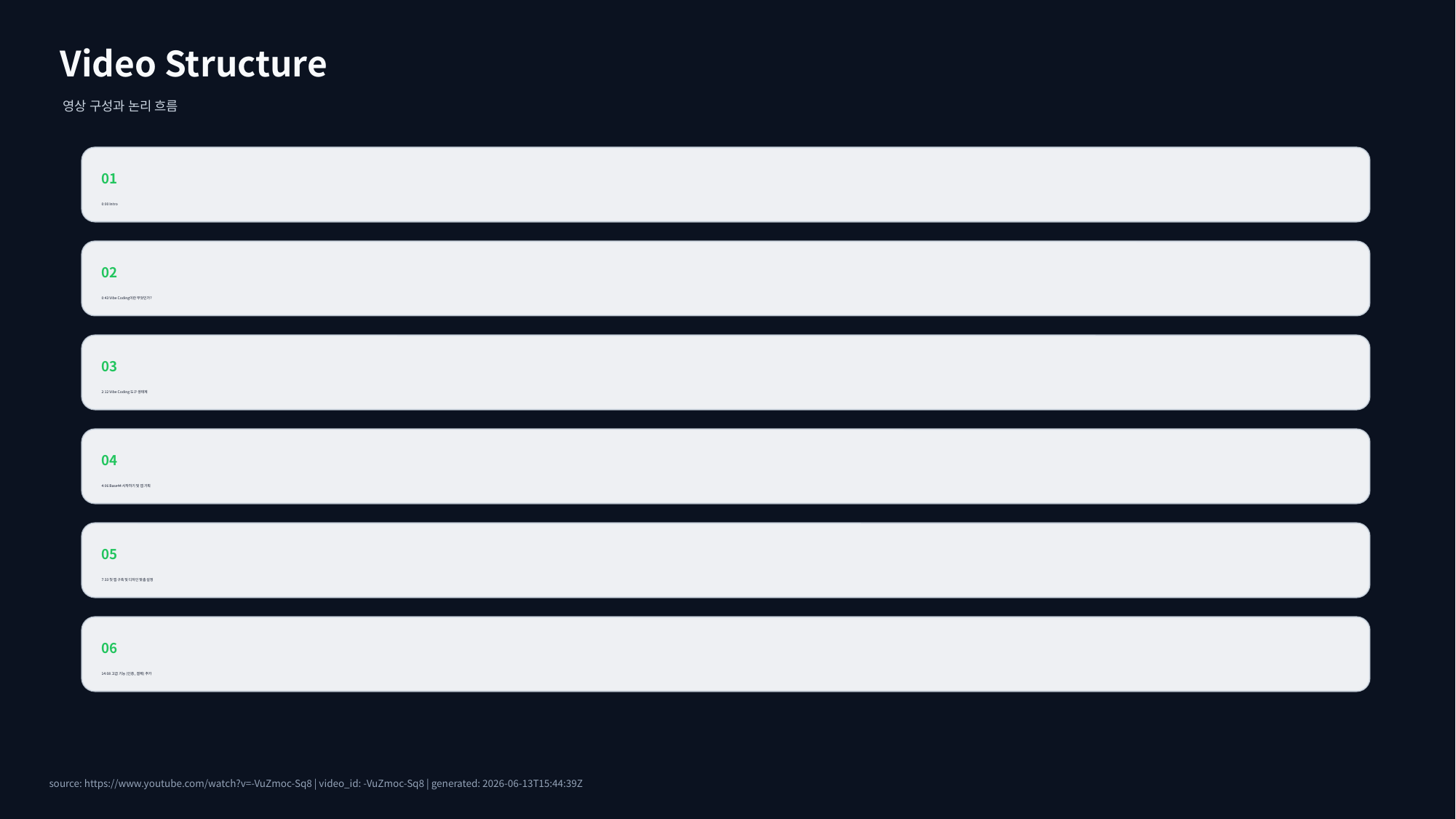

Video Structure
영상 구성과 논리 흐름

01
0:00 Intro

02
0:43 Vibe Coding이란 무엇인가?

03
2:12 Vibe Coding 도구 생태계

04
4:06 Base44 시작하기 및 앱 기획

05
7:33 첫 앱 구축 및 디자인 맞춤 설정

06
14:08 고급 기능 (인증, 결제) 추가
source: https://www.youtube.com/watch?v=-VuZmoc-Sq8 | video_id: -VuZmoc-Sq8 | generated: 2026-06-13T15:44:39Z